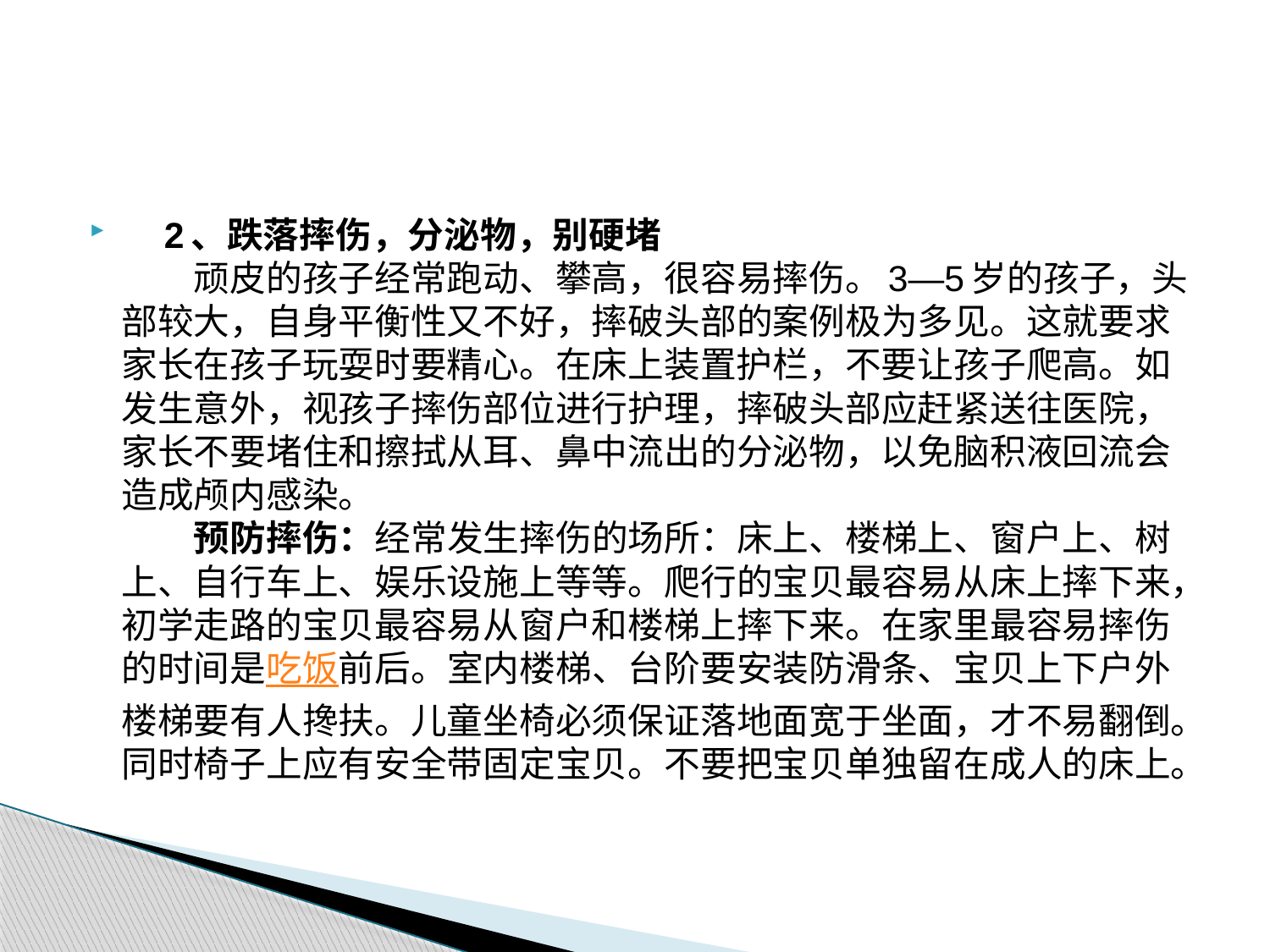

#
　2、跌落摔伤，分泌物，别硬堵
　　顽皮的孩子经常跑动、攀高，很容易摔伤。3—5岁的孩子，头部较大，自身平衡性又不好，摔破头部的案例极为多见。这就要求家长在孩子玩耍时要精心。在床上装置护栏，不要让孩子爬高。如发生意外，视孩子摔伤部位进行护理，摔破头部应赶紧送往医院，家长不要堵住和擦拭从耳、鼻中流出的分泌物，以免脑积液回流会造成颅内感染。
　　预防摔伤：经常发生摔伤的场所：床上、楼梯上、窗户上、树上、自行车上、娱乐设施上等等。爬行的宝贝最容易从床上摔下来，初学走路的宝贝最容易从窗户和楼梯上摔下来。在家里最容易摔伤的时间是吃饭前后。室内楼梯、台阶要安装防滑条、宝贝上下户外楼梯要有人搀扶。儿童坐椅必须保证落地面宽于坐面，才不易翻倒。同时椅子上应有安全带固定宝贝。不要把宝贝单独留在成人的床上。